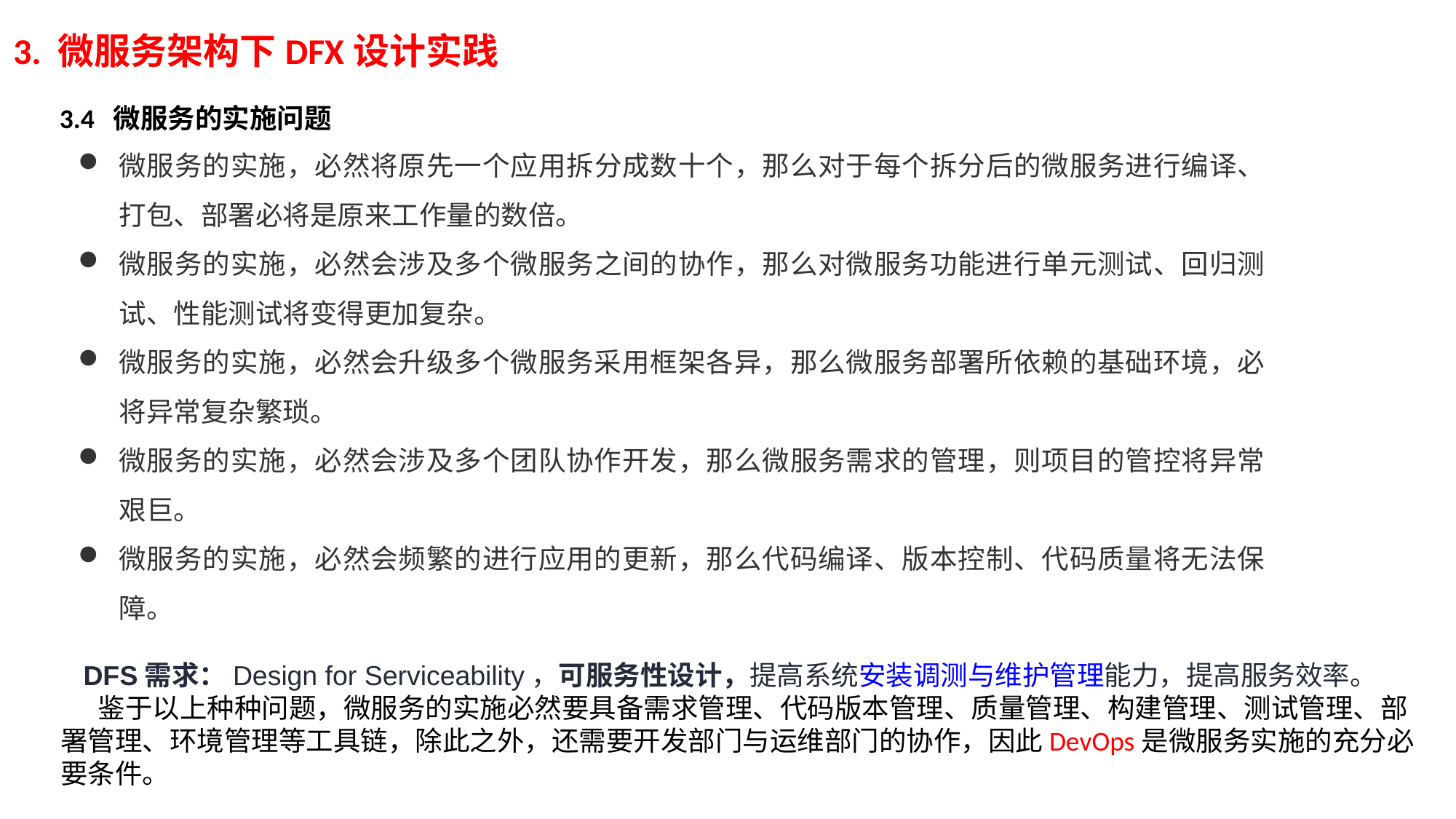

3. 微服务架构下DFX设计实践
3.4  微服务的实施问题
微服务的实施，必然将原先一个应用拆分成数十个，那么对于每个拆分后的微服务进行编译、打包、部署必将是原来工作量的数倍。
微服务的实施，必然会涉及多个微服务之间的协作，那么对微服务功能进行单元测试、回归测试、性能测试将变得更加复杂。
微服务的实施，必然会升级多个微服务采用框架各异，那么微服务部署所依赖的基础环境，必将异常复杂繁琐。
微服务的实施，必然会涉及多个团队协作开发，那么微服务需求的管理，则项目的管控将异常艰巨。
微服务的实施，必然会频繁的进行应用的更新，那么代码编译、版本控制、代码质量将无法保障。
   DFS需求：Design for Serviceability，可服务性设计，提高系统安装调测与维护管理能力，提高服务效率。
     鉴于以上种种问题，微服务的实施必然要具备需求管理、代码版本管理、质量管理、构建管理、测试管理、部署管理、环境管理等工具链，除此之外，还需要开发部门与运维部门的协作，因此DevOps是微服务实施的充分必要条件。